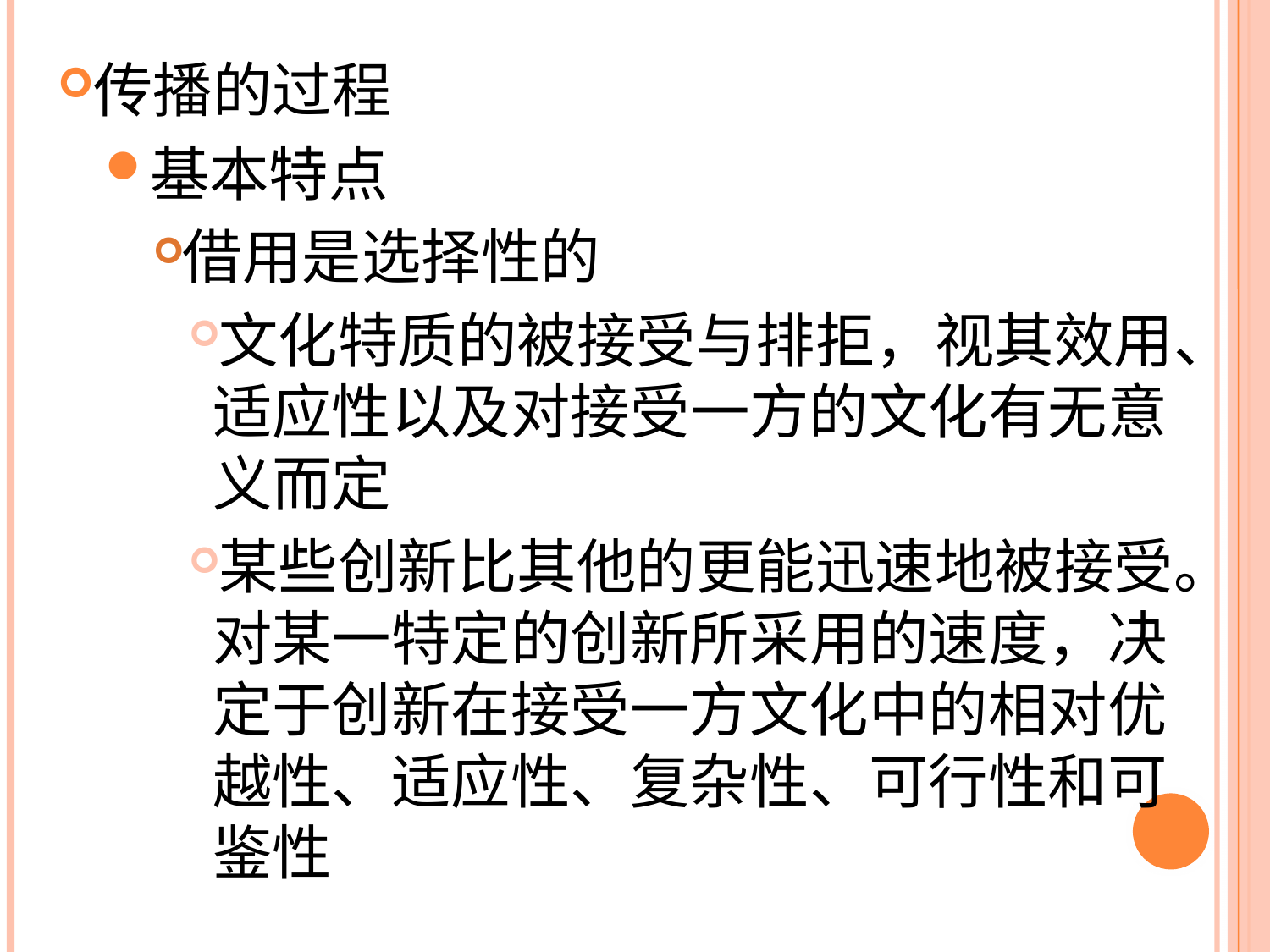

传播的过程
基本特点
借用是选择性的
文化特质的被接受与排拒，视其效用、适应性以及对接受一方的文化有无意义而定
某些创新比其他的更能迅速地被接受。对某一特定的创新所采用的速度，决定于创新在接受一方文化中的相对优越性、适应性、复杂性、可行性和可鉴性